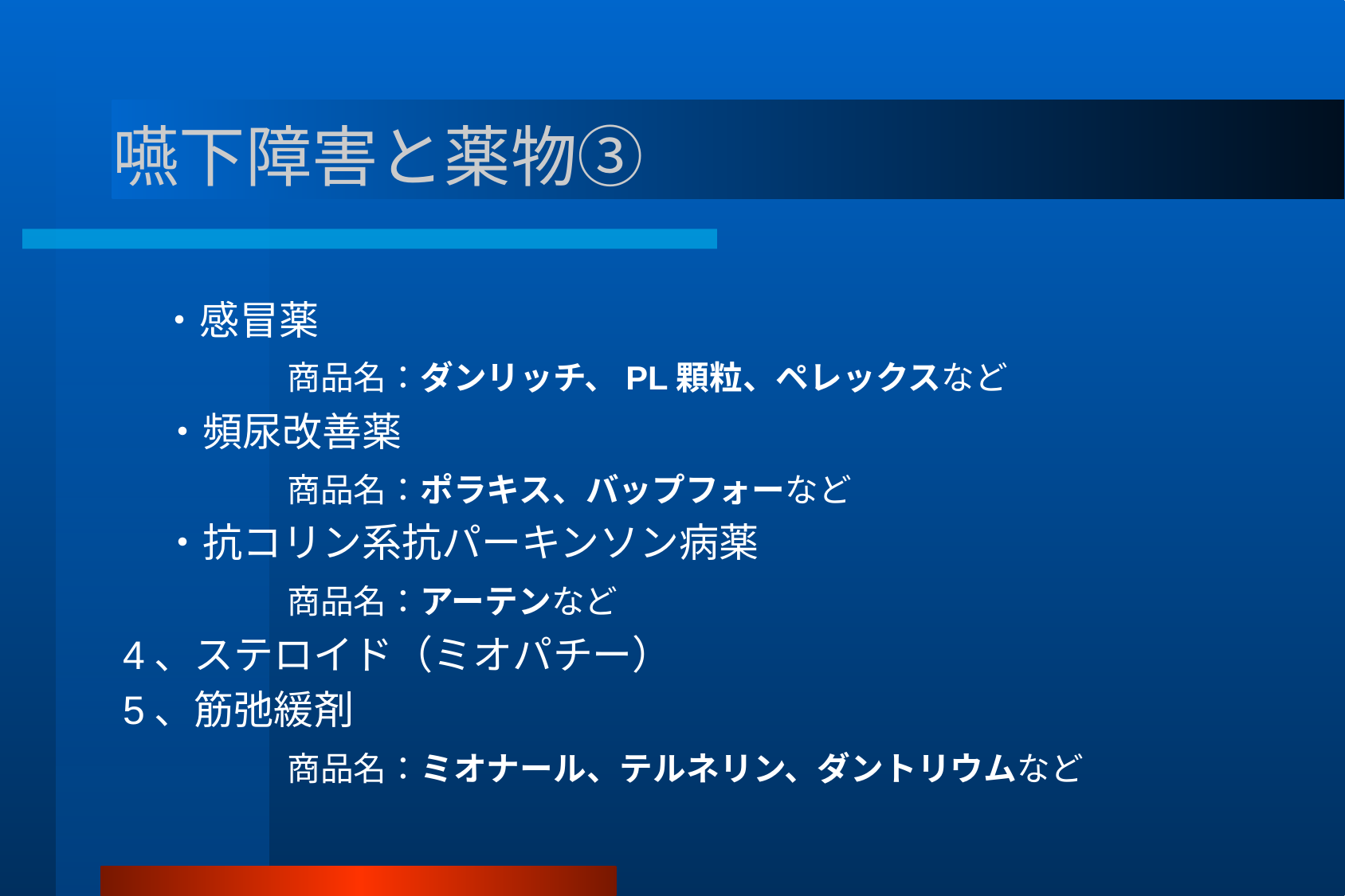

# 嚥下障害と薬物③
　 ・感冒薬
		商品名：ダンリッチ、PL顆粒、ペレックスなど
　・頻尿改善薬
		商品名：ポラキス、バップフォーなど
　・抗コリン系抗パーキンソン病薬
		商品名：アーテンなど
4、ステロイド（ミオパチー）
5、筋弛緩剤
		商品名：ミオナール、テルネリン、ダントリウムなど